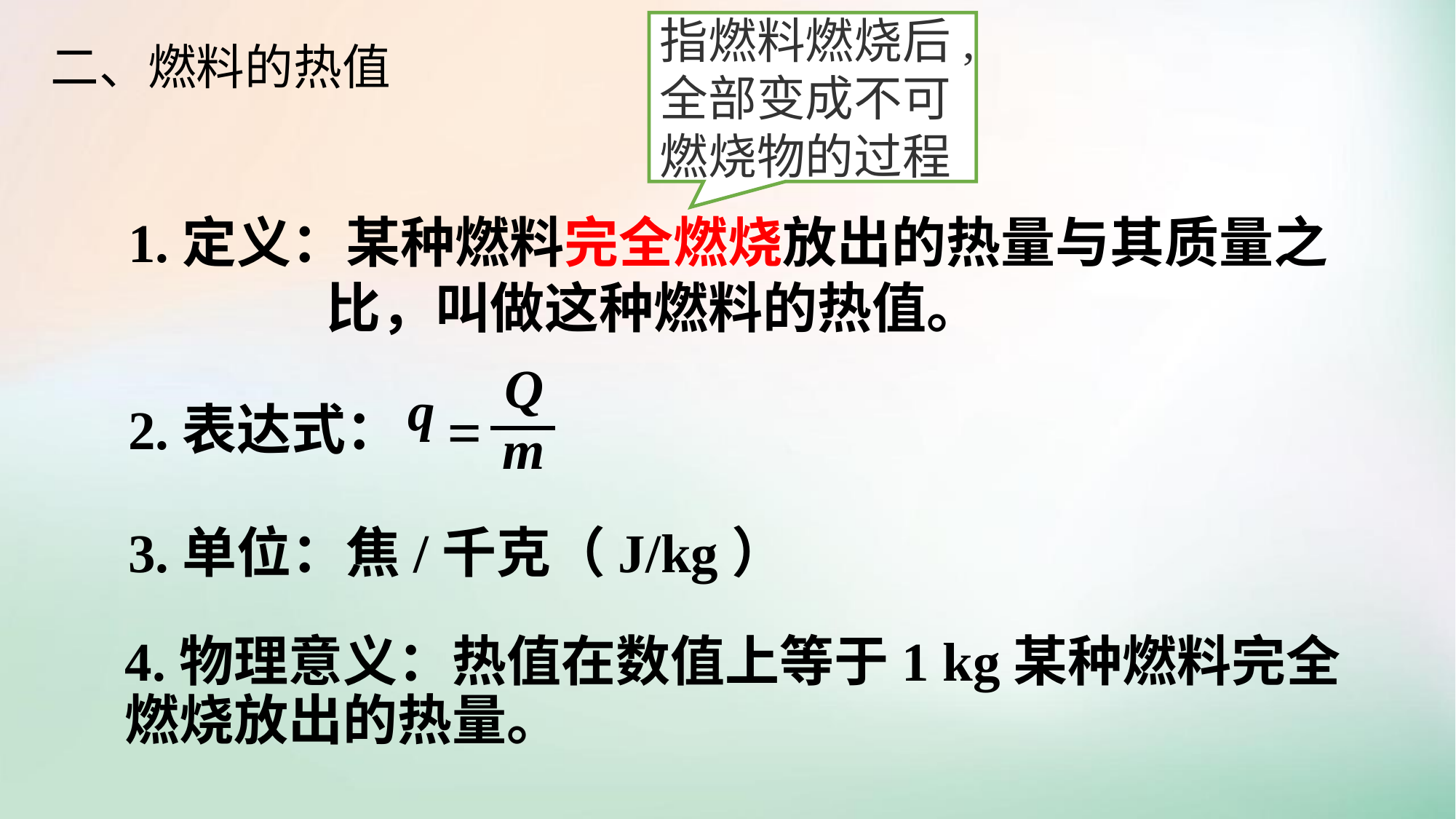

指燃料燃烧后,全部变成不可燃烧物的过程
二、燃料的热值
1.定义：某种燃料完全燃烧放出的热量与其质量之
               比，叫做这种燃料的热值。
Q
q
 =
m
2.表达式：
3.单位：焦/千克（J/kg）
4.物理意义：热值在数值上等于1 kg某种燃料完全燃烧放出的热量。